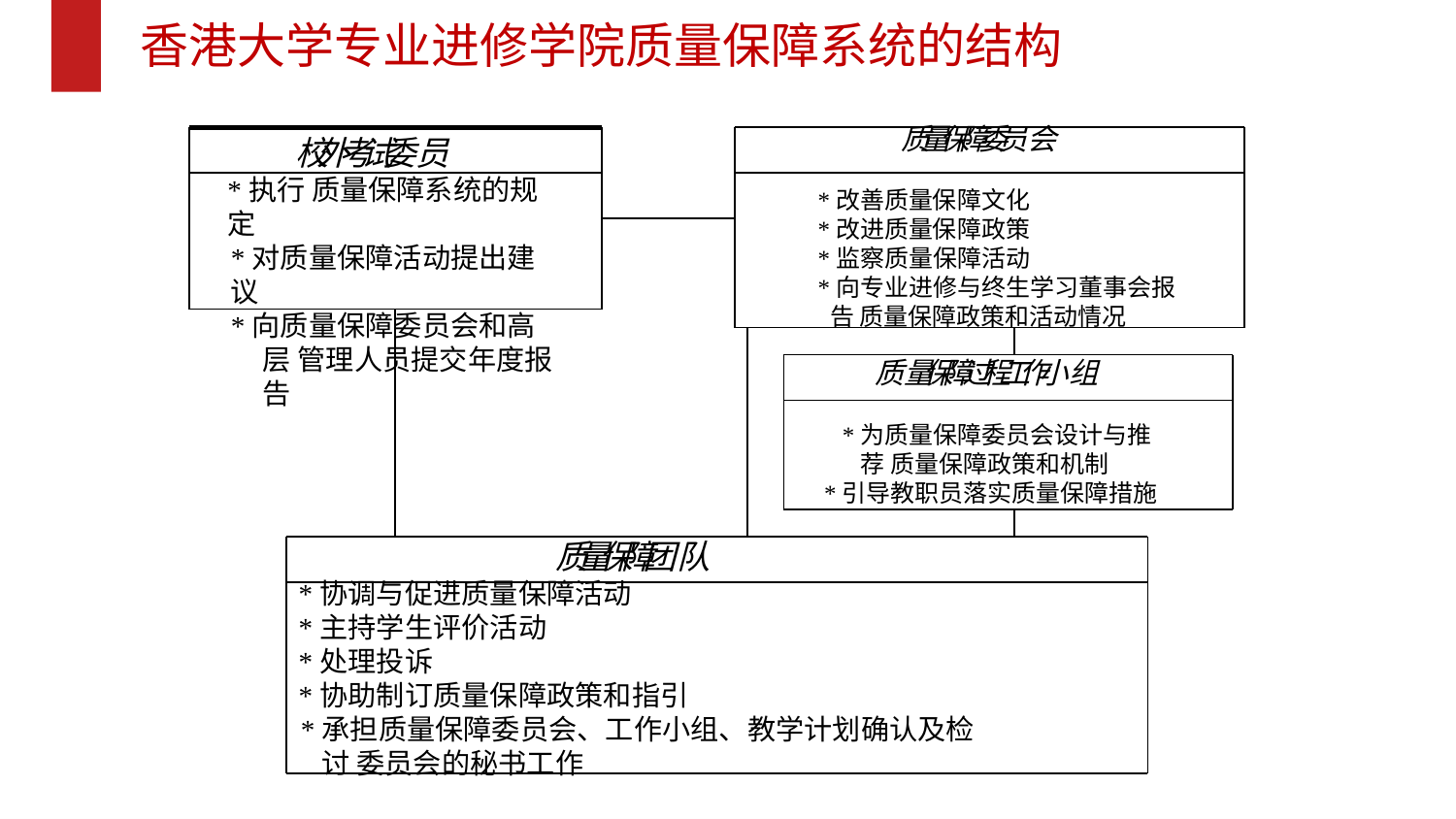

# 香港大学专业进修学院质量保障系统的结构
质量保障委员会

校外考试委员

*执行 质量保障系统的规定
*对质量保障活动提出建议
*向质量保障委员会和高层 管理人员提交年度报告

*改善质量保障文化
*改进质量保障政策
*监察质量保障活动
*向专业进修与终生学习董事会报告 质量保障政策和活动情况

质量保障过程工作小组

*为质量保障委员会设计与推荐 质量保障政策和机制
*引导教职员落实质量保障措施

质量保障团队
*协调与促进质量保障活动
*主持学生评价活动
*处理投诉
*协助制订质量保障政策和指引
*承担质量保障委员会、工作小组、教学计划确认及检讨 委员会的秘书工作